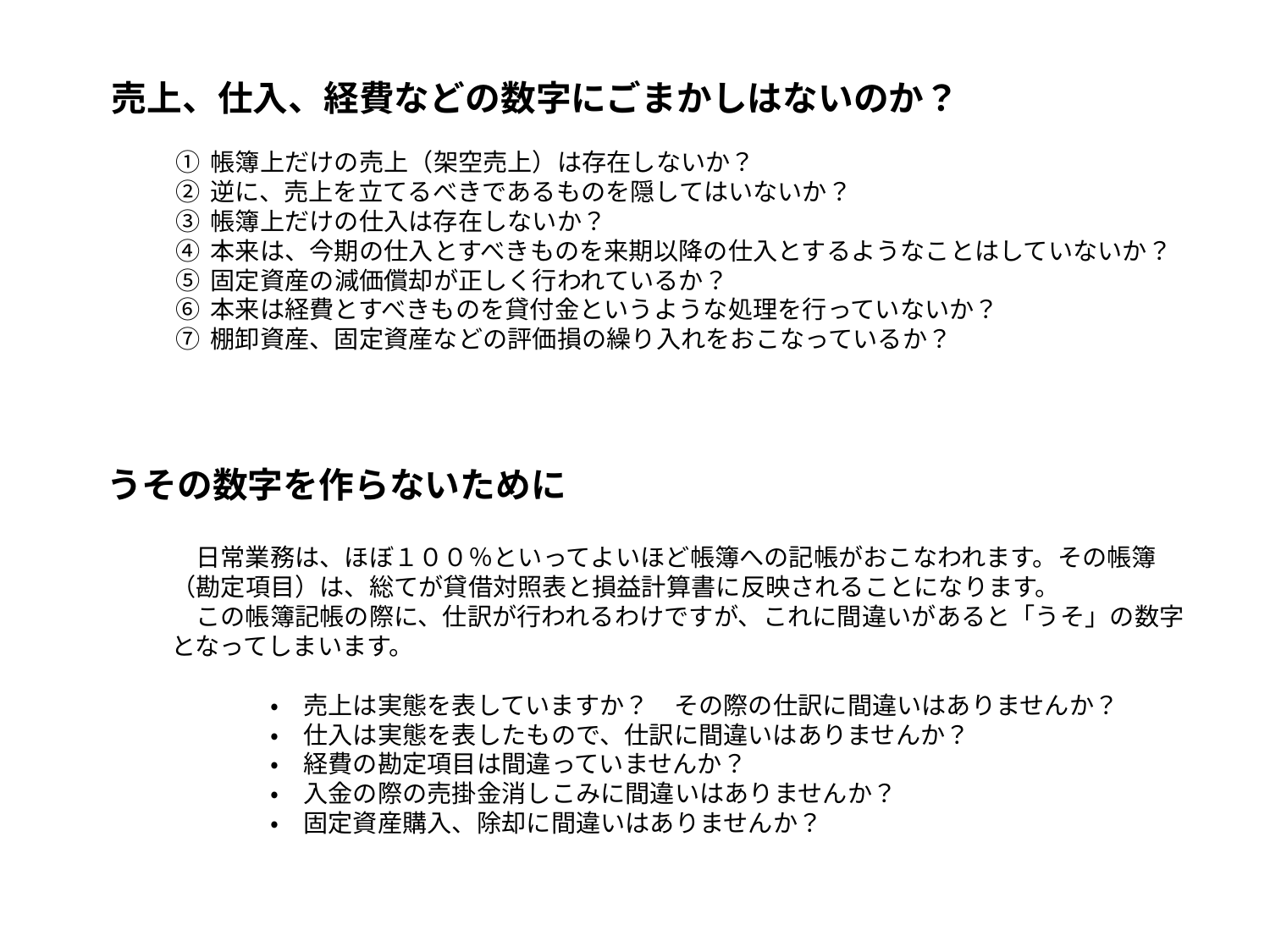

売上、仕入、経費などの数字にごまかしはないのか？
帳簿上だけの売上（架空売上）は存在しないか？
逆に、売上を立てるべきであるものを隠してはいないか？
帳簿上だけの仕入は存在しないか？
本来は、今期の仕入とすべきものを来期以降の仕入とするようなことはしていないか？
固定資産の減価償却が正しく行われているか？
本来は経費とすべきものを貸付金というような処理を行っていないか？
棚卸資産、固定資産などの評価損の繰り入れをおこなっているか？
うその数字を作らないために
　日常業務は、ほぼ１００％といってよいほど帳簿への記帳がおこなわれます。その帳簿（勘定項目）は、総てが貸借対照表と損益計算書に反映されることになります。
　この帳簿記帳の際に、仕訳が行われるわけですが、これに間違いがあると「うそ」の数字となってしまいます。

　　　　・　売上は実態を表していますか？　その際の仕訳に間違いはありませんか？
　　　　・　仕入は実態を表したもので、仕訳に間違いはありませんか？
　　　　・　経費の勘定項目は間違っていませんか？
　　　　・　入金の際の売掛金消しこみに間違いはありませんか？
　　　　・　固定資産購入、除却に間違いはありませんか？